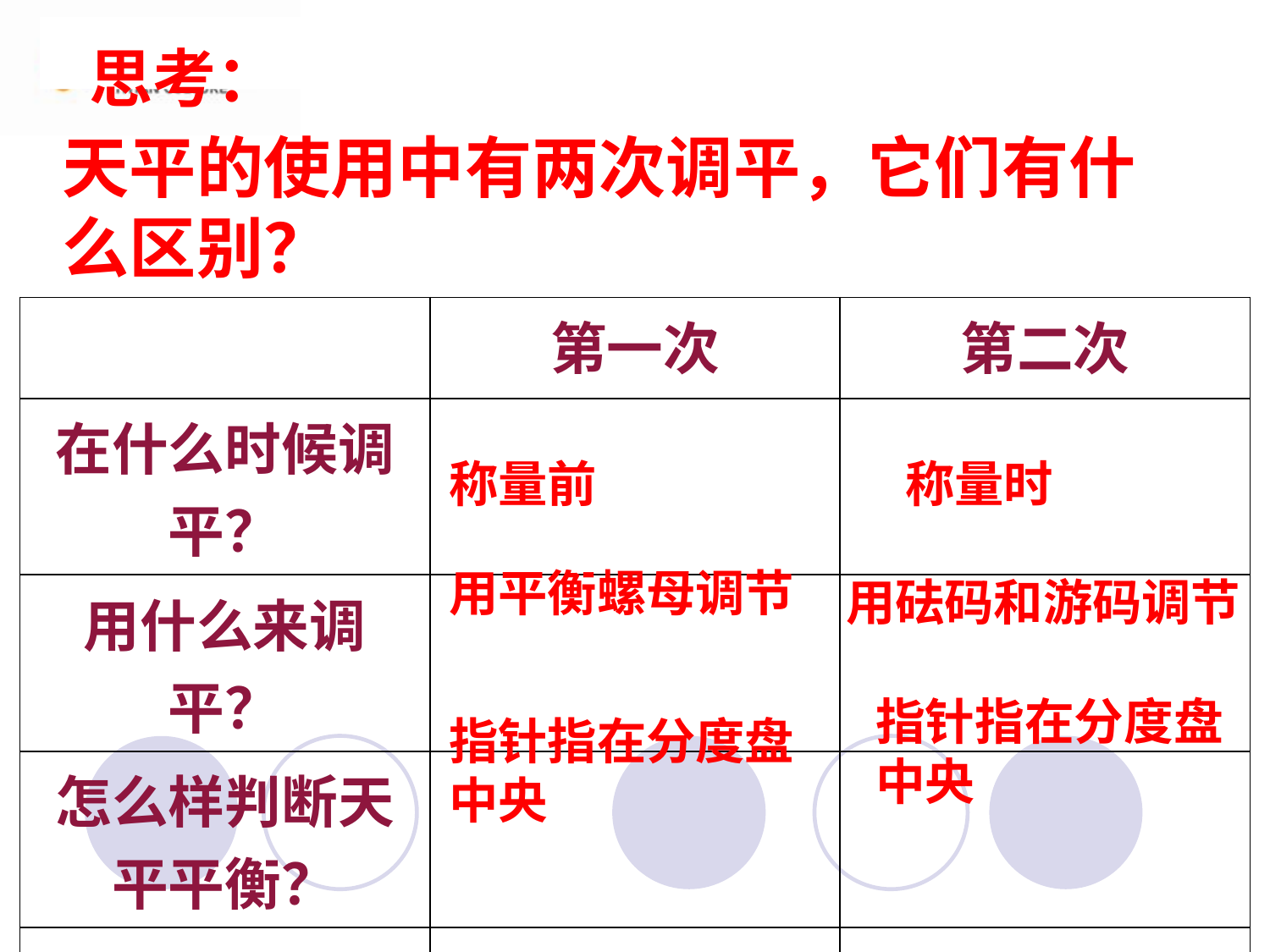

思考：
# 天平的使用中有两次调平，它们有什么区别？
|  | 第一次 | 第二次 |
| --- | --- | --- |
| 在什么时候调平？ |  |  |
| 用什么来调平？ |  |  |
| 怎么样判断天平平衡？ |  |  |
|  |  |  |
称量前
称量时
用平衡螺母调节
用砝码和游码调节
指针指在分度盘中央
指针指在分度盘中央